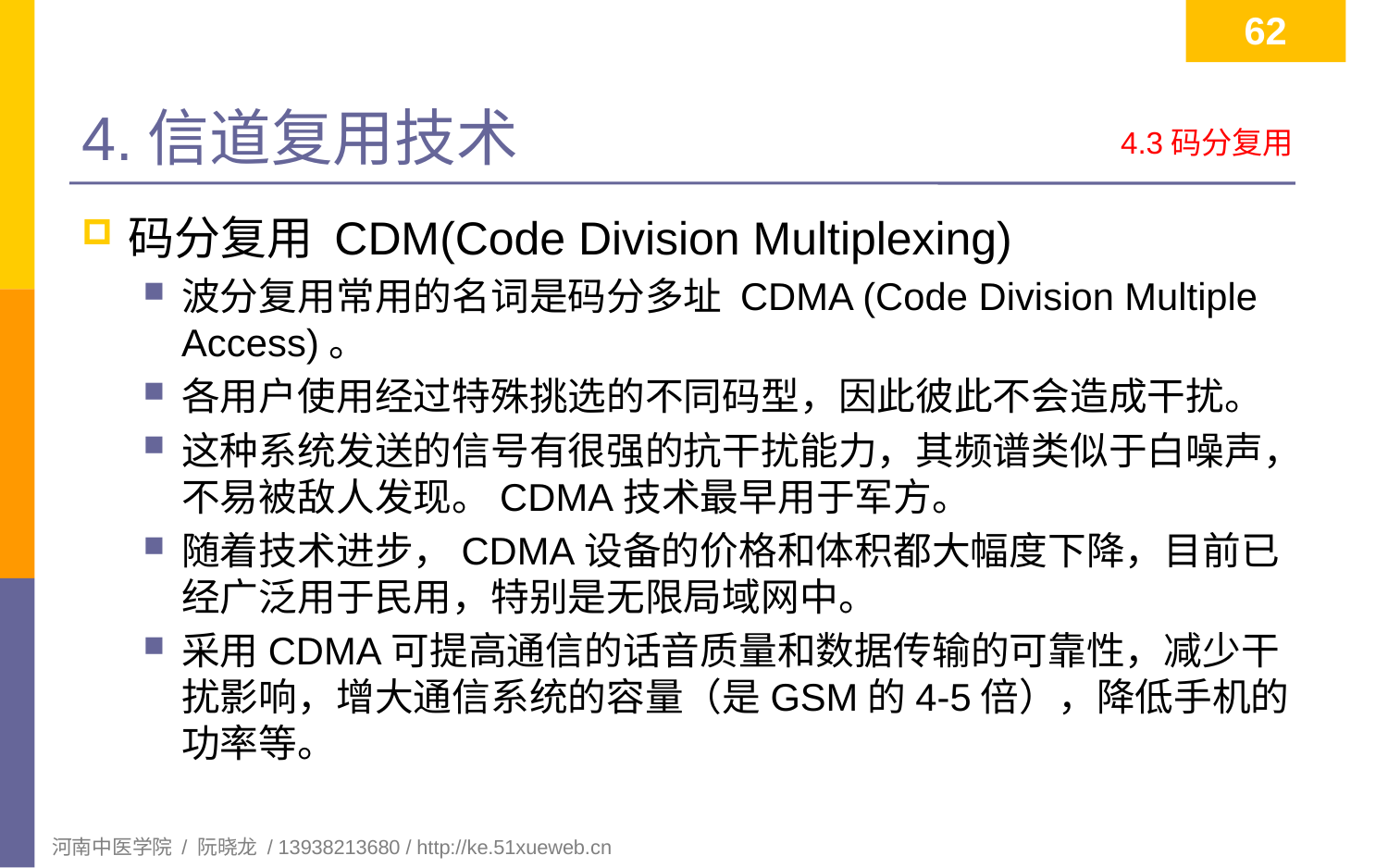

62
# 4.信道复用技术
4.3码分复用
码分复用 CDM(Code Division Multiplexing)
波分复用常用的名词是码分多址 CDMA (Code Division Multiple Access)。
各用户使用经过特殊挑选的不同码型，因此彼此不会造成干扰。
这种系统发送的信号有很强的抗干扰能力，其频谱类似于白噪声，不易被敌人发现。CDMA技术最早用于军方。
随着技术进步，CDMA设备的价格和体积都大幅度下降，目前已经广泛用于民用，特别是无限局域网中。
采用CDMA可提高通信的话音质量和数据传输的可靠性，减少干扰影响，增大通信系统的容量（是GSM的4-5倍），降低手机的功率等。